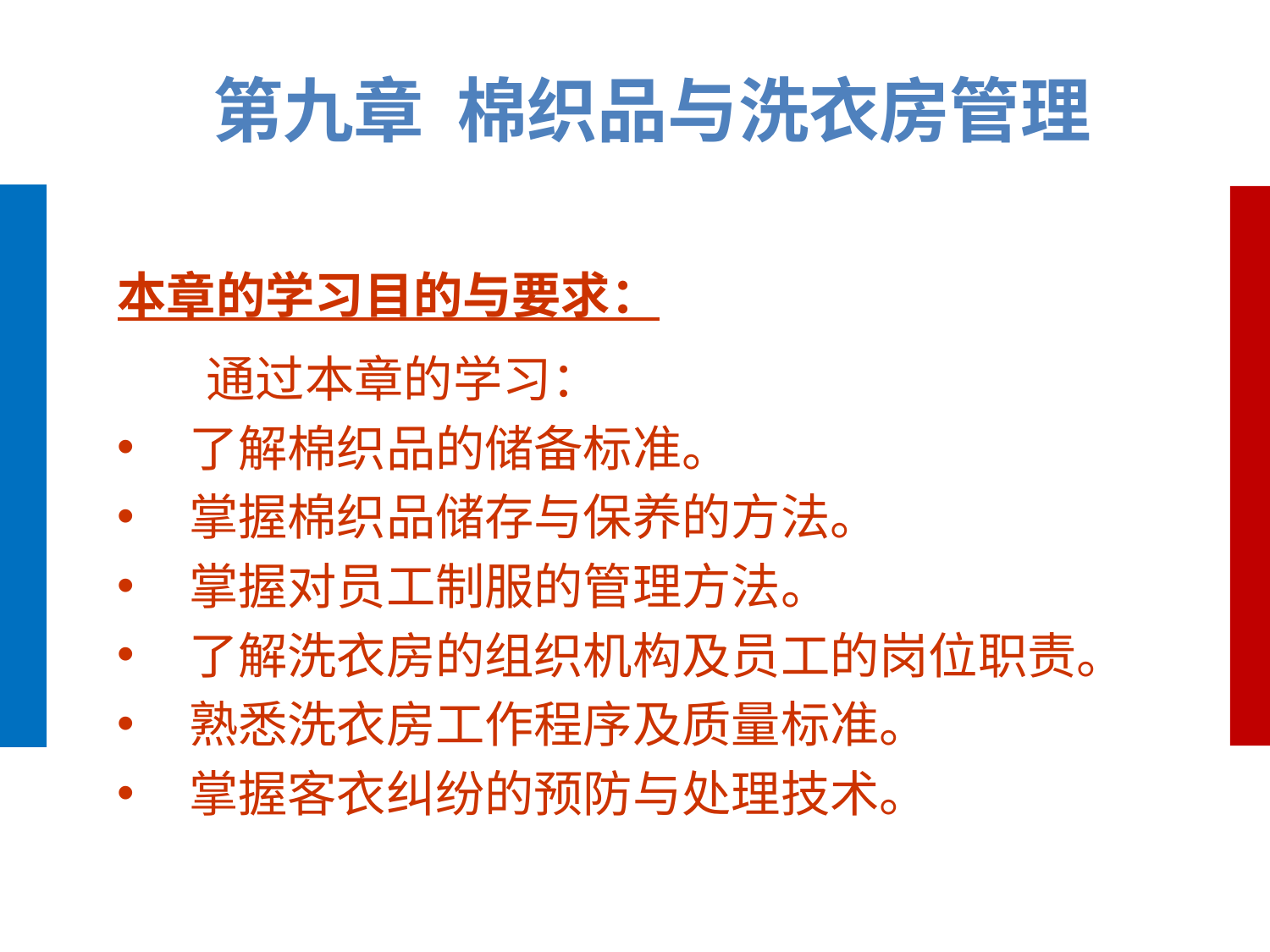

第九章  棉织品与洗衣房管理

本章的学习目的与要求：
       通过本章的学习：
了解棉织品的储备标准。
掌握棉织品储存与保养的方法。
掌握对员工制服的管理方法。
了解洗衣房的组织机构及员工的岗位职责。
熟悉洗衣房工作程序及质量标准。
掌握客衣纠纷的预防与处理技术。